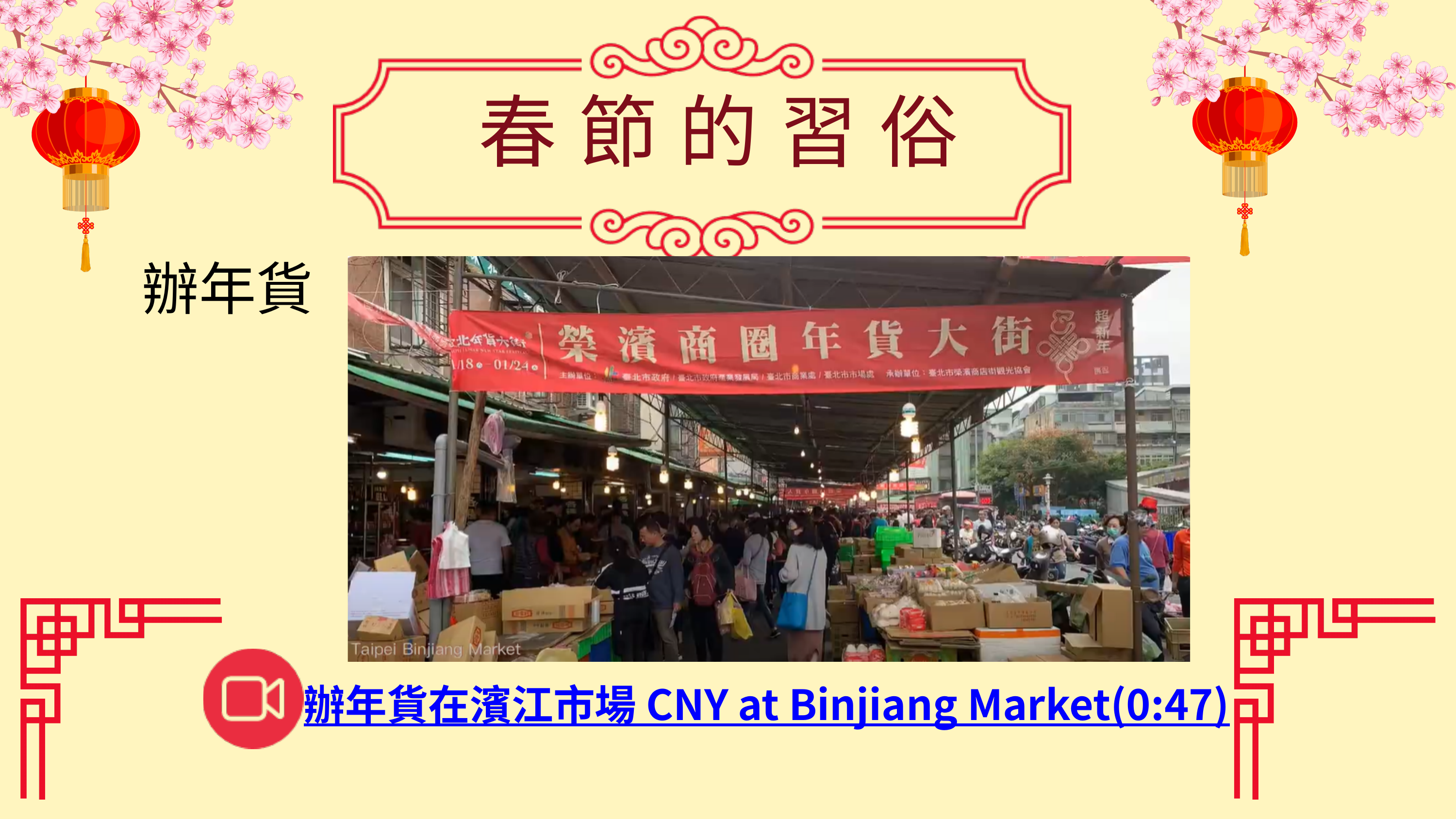

春節的習俗
辦年貨

辦年貨在濱江市場 CNY at Binjiang Market(0:47)